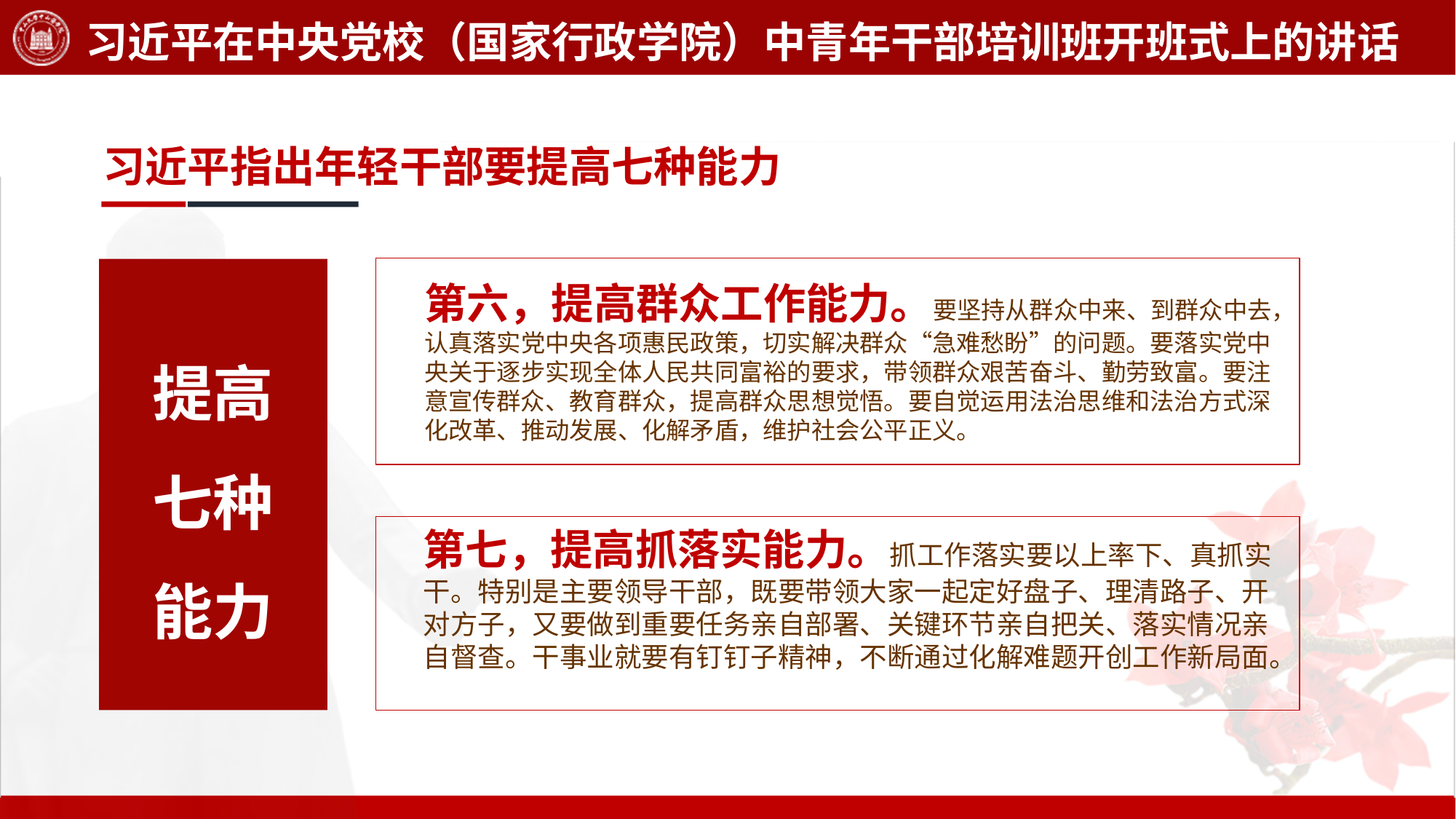

习近平在中央党校（国家行政学院）中青年干部培训班开班式上的讲话
习近平指出年轻干部要提高七种能力

第六，提高群众工作能力。要坚持从群众中来、到群众中去，认真落实党中央各项惠民政策，切实解决群众“急难愁盼”的问题。要落实党中央关于逐步实现全体人民共同富裕的要求，带领群众艰苦奋斗、勤劳致富。要注意宣传群众、教育群众，提高群众思想觉悟。要自觉运用法治思维和法治方式深化改革、推动发展、化解矛盾，维护社会公平正义。

提高
七种
能力

第七，提高抓落实能力。抓工作落实要以上率下、真抓实干。特别是主要领导干部，既要带领大家一起定好盘子、理清路子、开对方子，又要做到重要任务亲自部署、关键环节亲自把关、落实情况亲自督查。干事业就要有钉钉子精神，不断通过化解难题开创工作新局面。